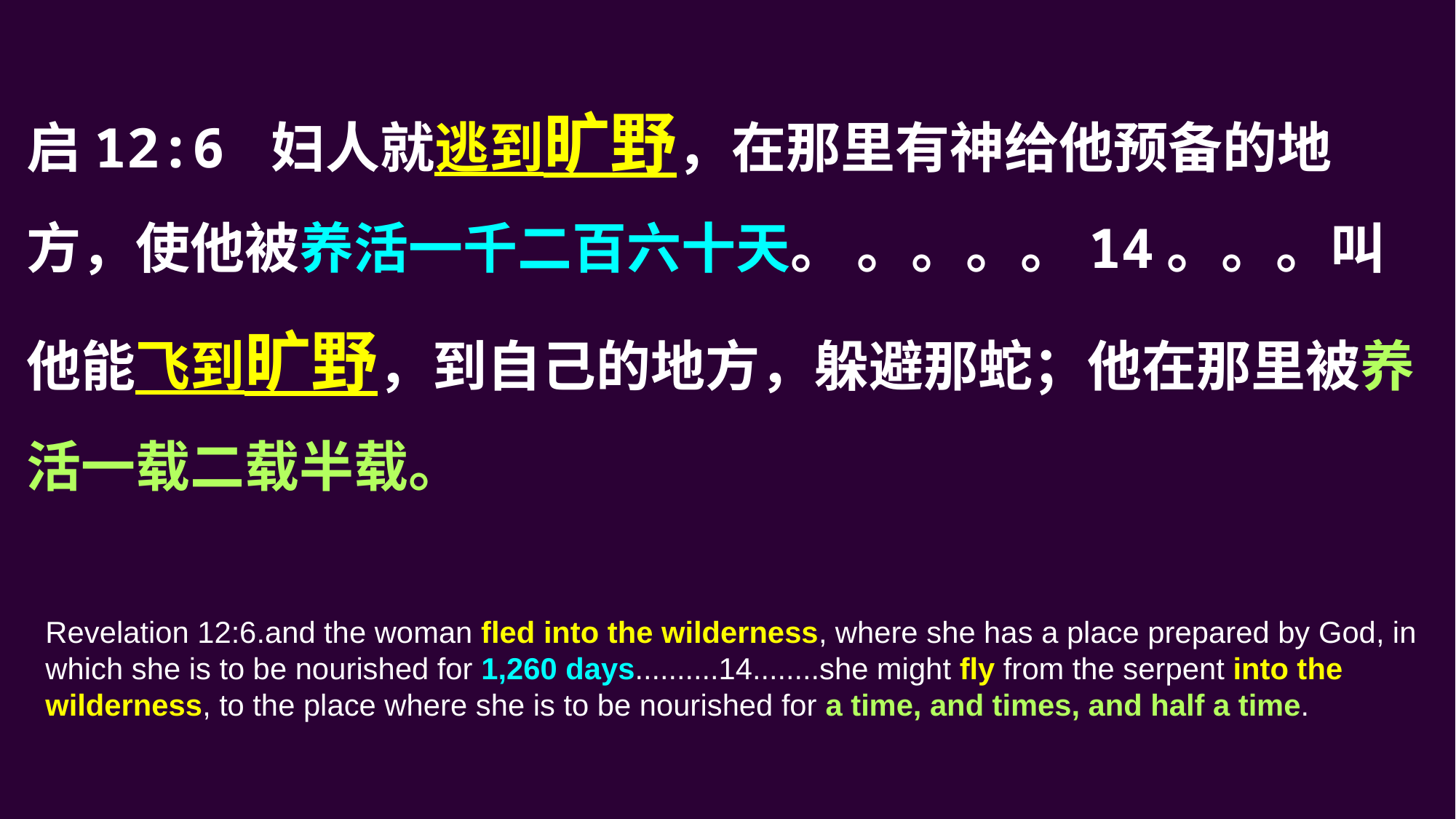

启12:6 妇人就逃到旷野，在那里有神给他预备的地方，使他被养活一千二百六十天。 。。。。14。。。叫他能飞到旷野，到自己的地方，躲避那蛇；他在那里被养活一载二载半载。

Revelation 12:6.and the woman fled into the wilderness, where she has a place prepared by God, in which she is to be nourished for 1,260 days..........14........she might fly from the serpent into the wilderness, to the place where she is to be nourished for a time, and times, and half a time.